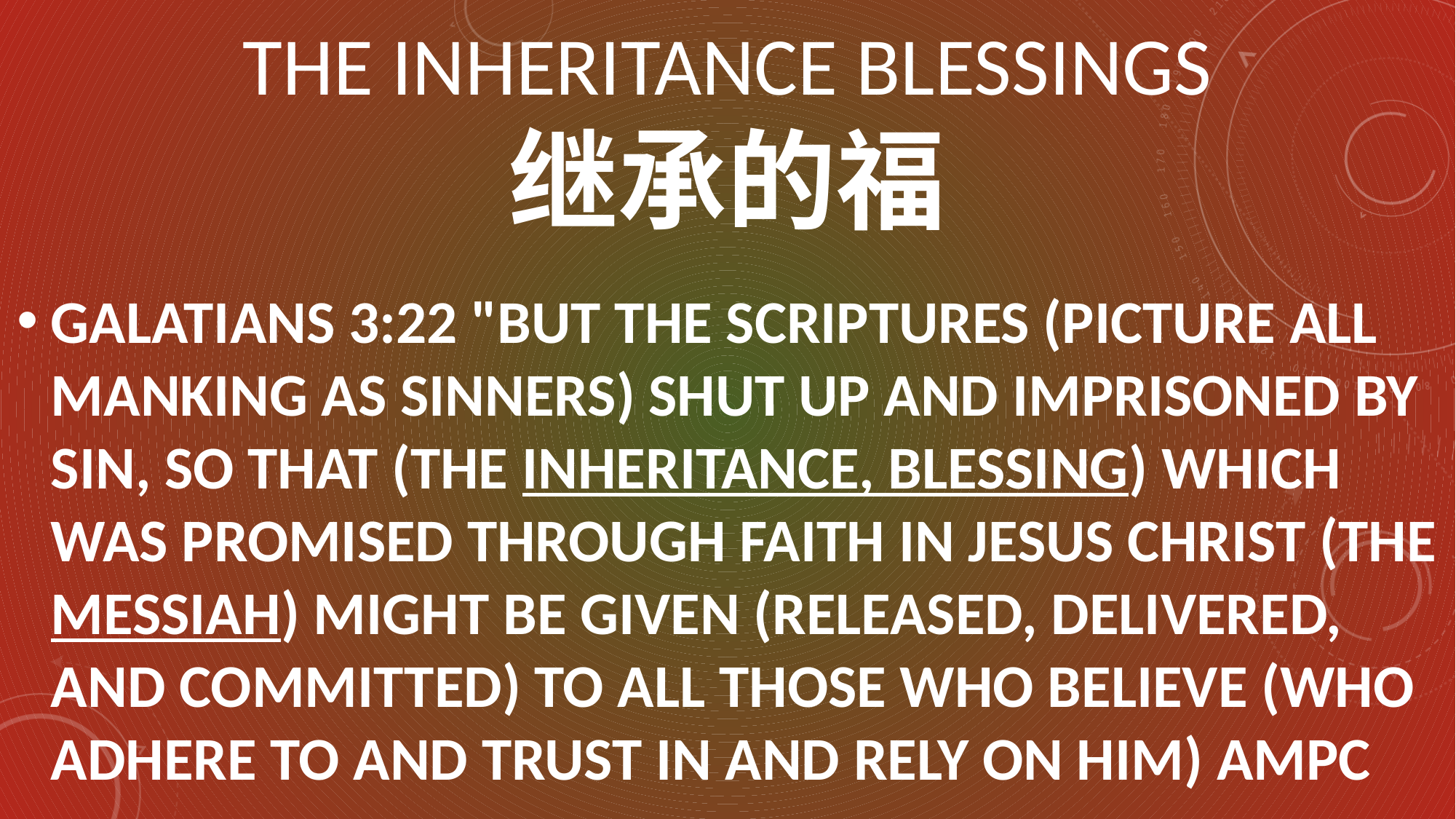

# The inheritance blessings 继承的福
GALATIANS 3:22 "BUT THE SCRIPTURES (PICTURE ALL MANKING AS SINNERS) SHUT UP AND IMPRISONED BY SIN, SO THAT (THE INHERITANCE, BLESSING) WHICH WAS PROMISED THROUGH FAITH IN JESUS CHRIST (THE MESSIAH) MIGHT BE GIVEN (RELEASED, DELIVERED, AND COMMITTED) TO ALL THOSE WHO BELIEVE (WHO ADHERE TO AND TRUST IN AND RELY ON HIM) AMPC